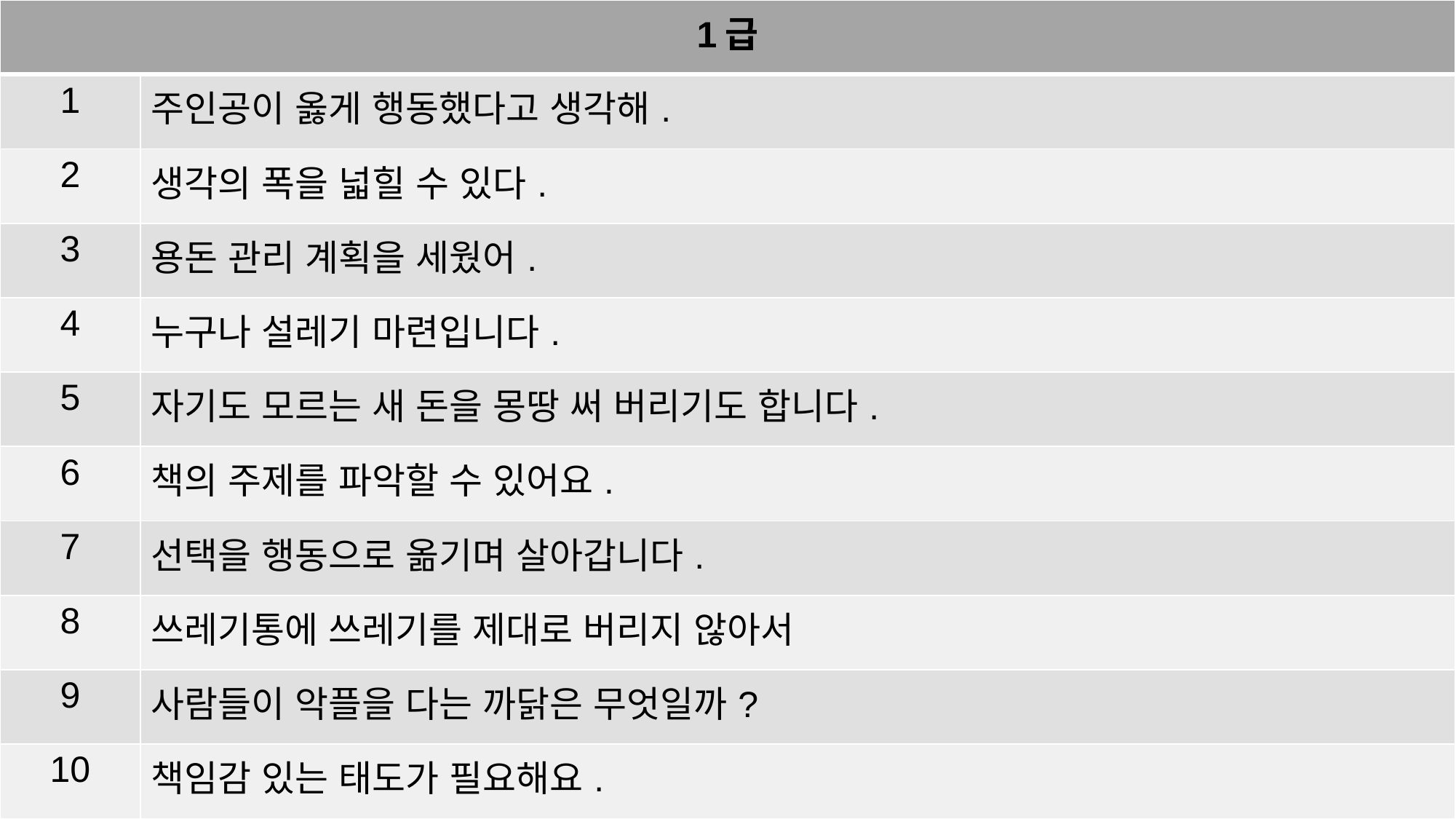

| 1급 |  |
| --- | --- |
| 1 | 주인공이 옳게 행동했다고 생각해. |
| 2 | 생각의 폭을 넓힐 수 있다. |
| 3 | 용돈 관리 계획을 세웠어. |
| 4 | 누구나 설레기 마련입니다. |
| 5 | 자기도 모르는 새 돈을 몽땅 써 버리기도 합니다. |
| 6 | 책의 주제를 파악할 수 있어요. |
| 7 | 선택을 행동으로 옮기며 살아갑니다. |
| 8 | 쓰레기통에 쓰레기를 제대로 버리지 않아서 |
| 9 | 사람들이 악플을 다는 까닭은 무엇일까? |
| 10 | 책임감 있는 태도가 필요해요. |